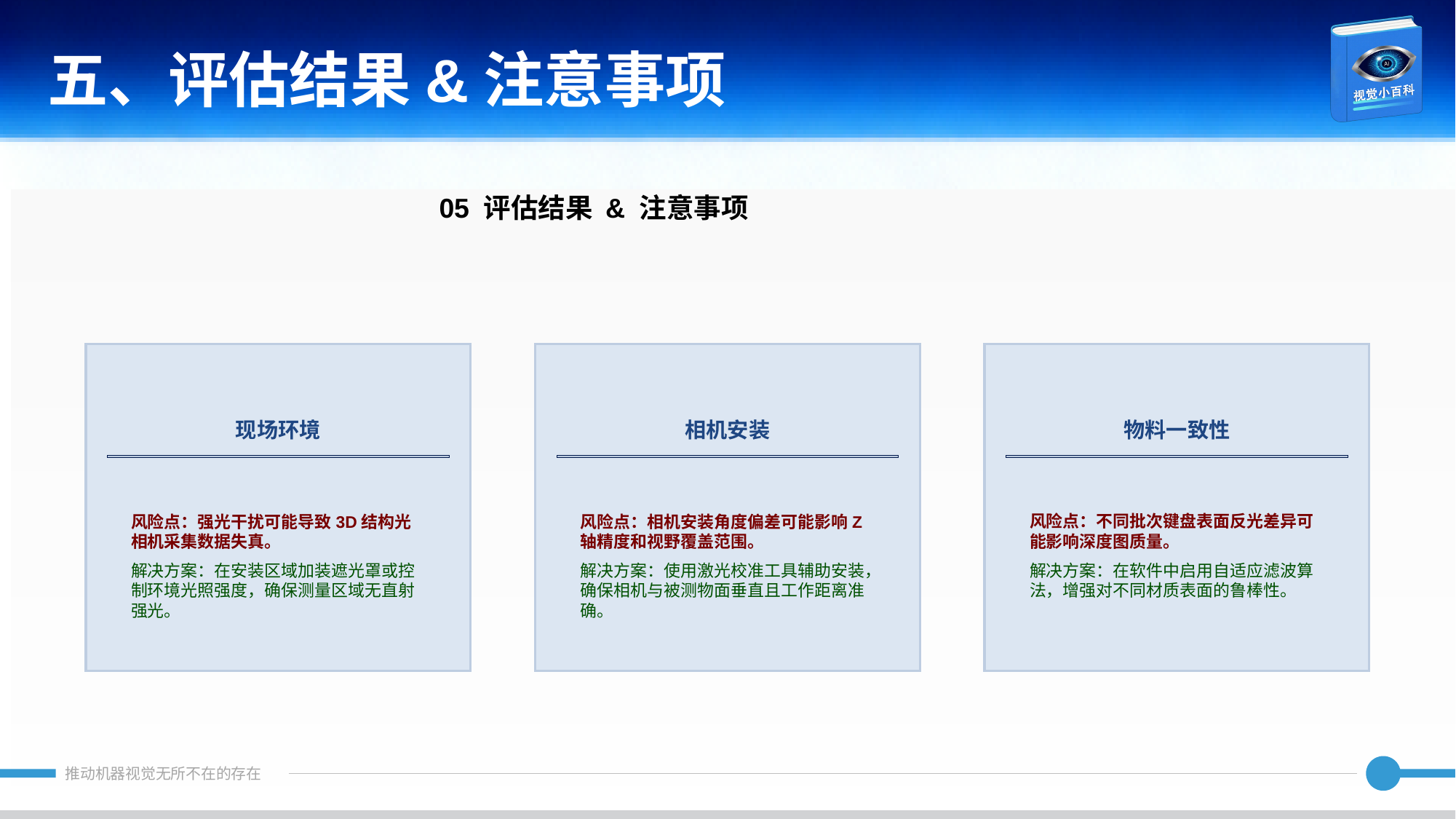

五、评估结果&注意事项

05 评估结果 & 注意事项

现场环境

相机安装

物料一致性

风险点：强光干扰可能导致3D结构光相机采集数据失真。
解决方案：在安装区域加装遮光罩或控制环境光照强度，确保测量区域无直射强光。

风险点：相机安装角度偏差可能影响Z轴精度和视野覆盖范围。
解决方案：使用激光校准工具辅助安装，确保相机与被测物面垂直且工作距离准确。

风险点：不同批次键盘表面反光差异可能影响深度图质量。
解决方案：在软件中启用自适应滤波算法，增强对不同材质表面的鲁棒性。
9